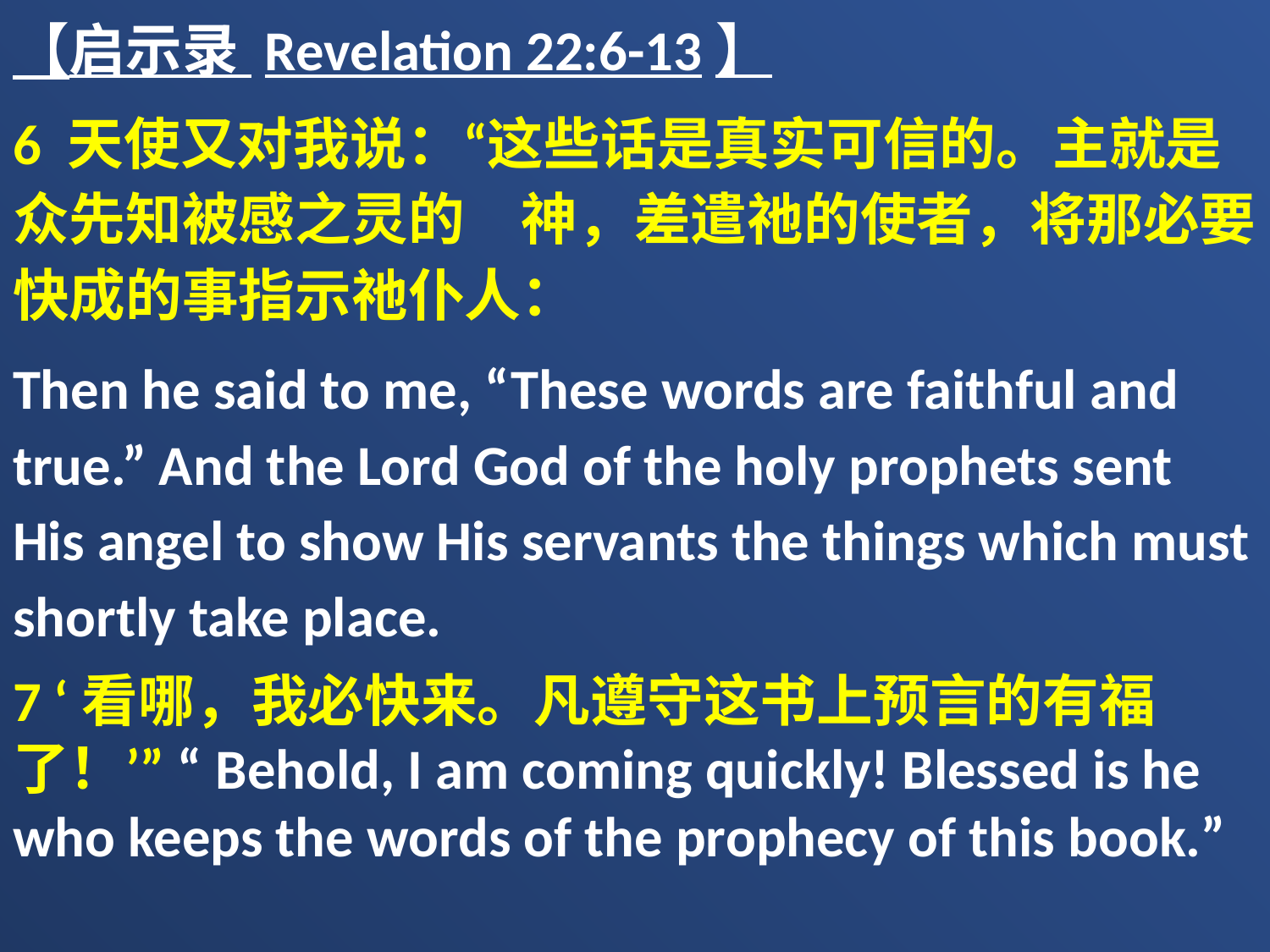

【启示录 Revelation 22:6-13】
6 天使又对我说：“这些话是真实可信的。主就是众先知被感之灵的　神，差遣祂的使者，将那必要快成的事指示祂仆人：
Then he said to me, “These words are faithful and true.” And the Lord God of the holy prophets sent His angel to show His servants the things which must shortly take place.
7 ‘看哪，我必快来。凡遵守这书上预言的有福了！’” “Behold, I am coming quickly! Blessed is he who keeps the words of the prophecy of this book.”